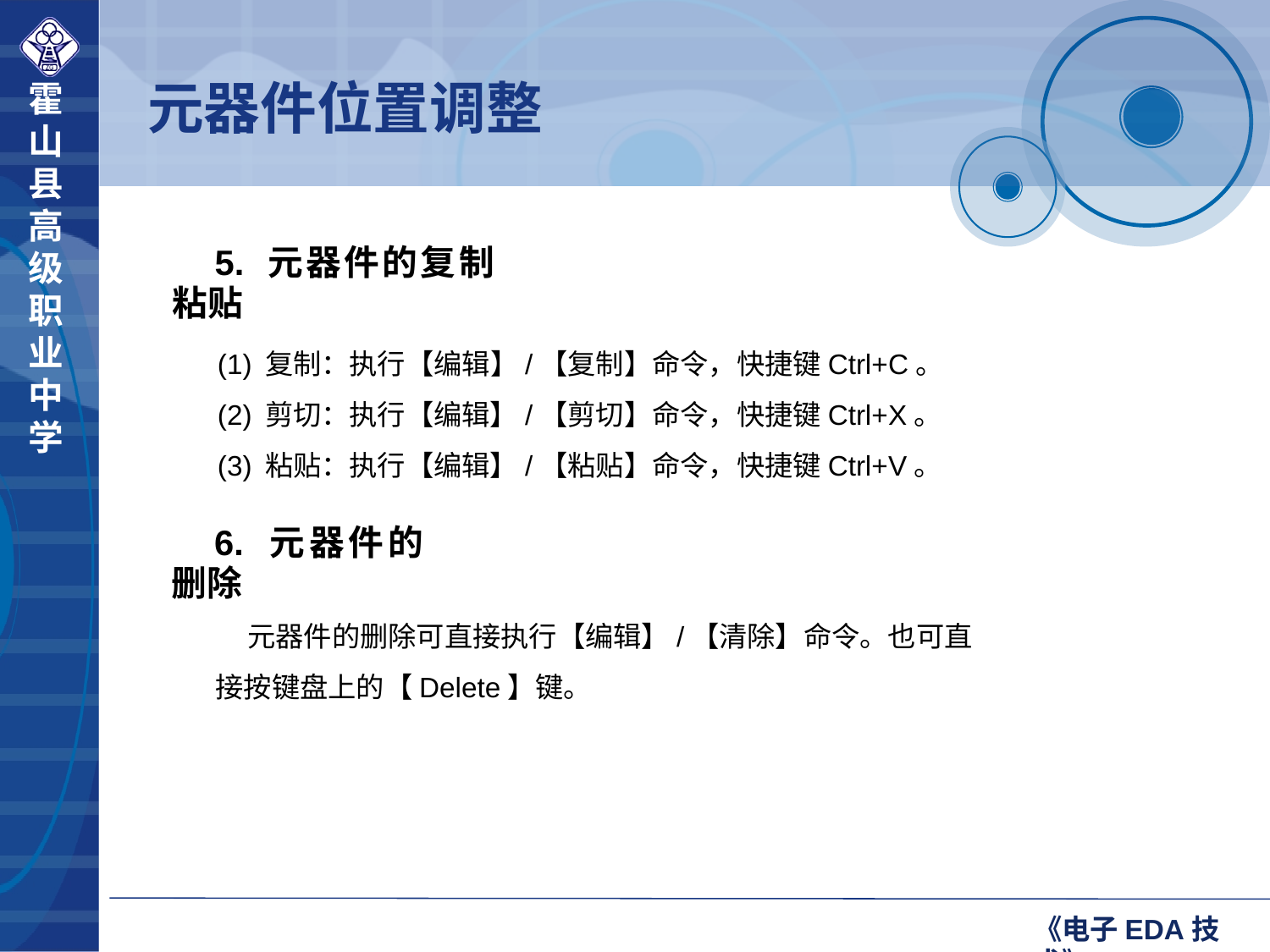

元器件位置调整
5. 元器件的复制粘贴
复制：执行【编辑】/【复制】命令，快捷键Ctrl+C。
剪切：执行【编辑】/【剪切】命令，快捷键Ctrl+X。
粘贴：执行【编辑】/【粘贴】命令，快捷键Ctrl+V。
6. 元器件的删除
    元器件的删除可直接执行【编辑】/【清除】命令。也可直接按键盘上的【Delete】键。